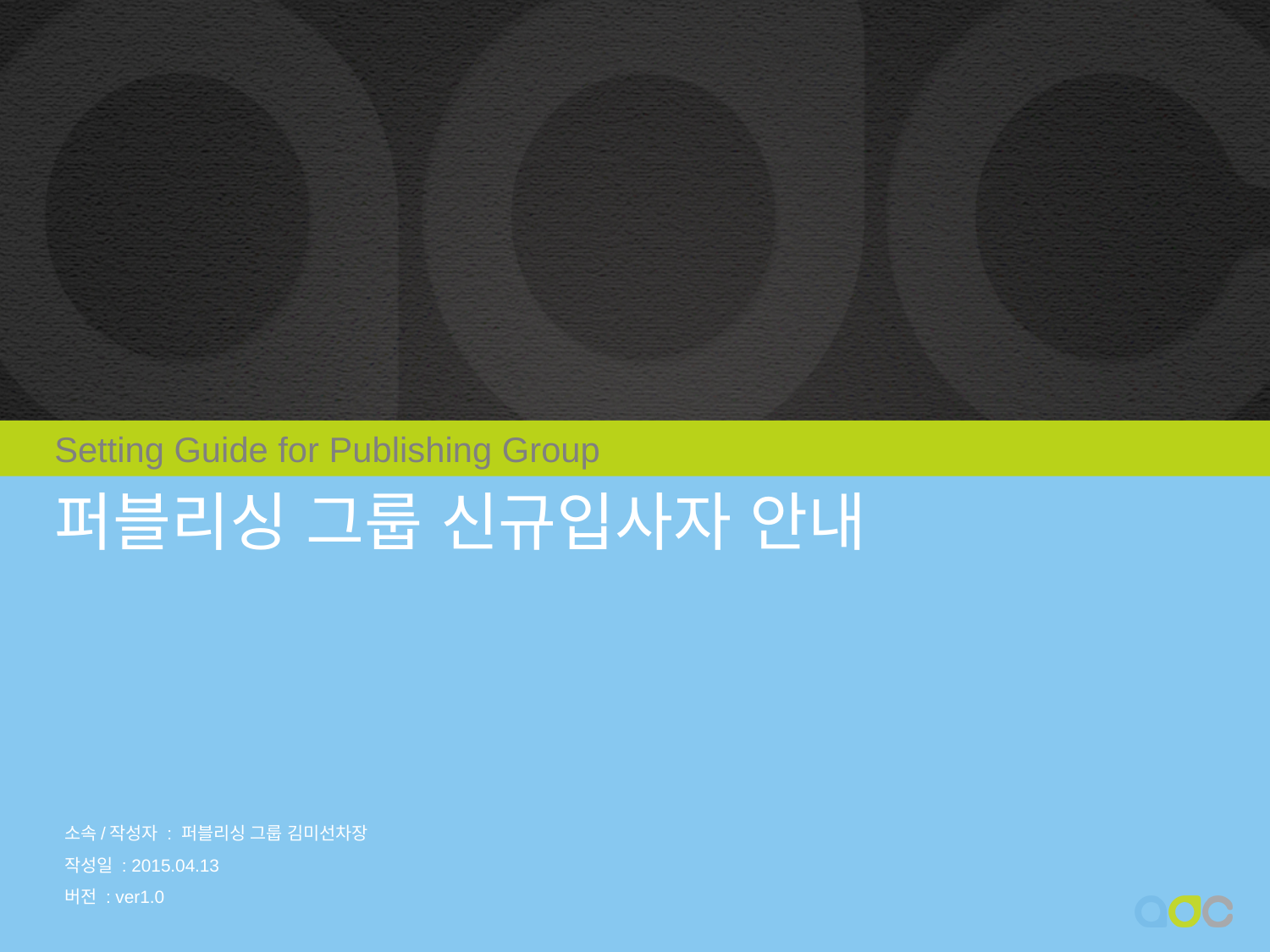

Setting Guide for Publishing Group
퍼블리싱 그룹 신규입사자 안내
소속/작성자 : 퍼블리싱 그룹 김미선차장
작성일 : 2015.04.13
버전 : ver1.0